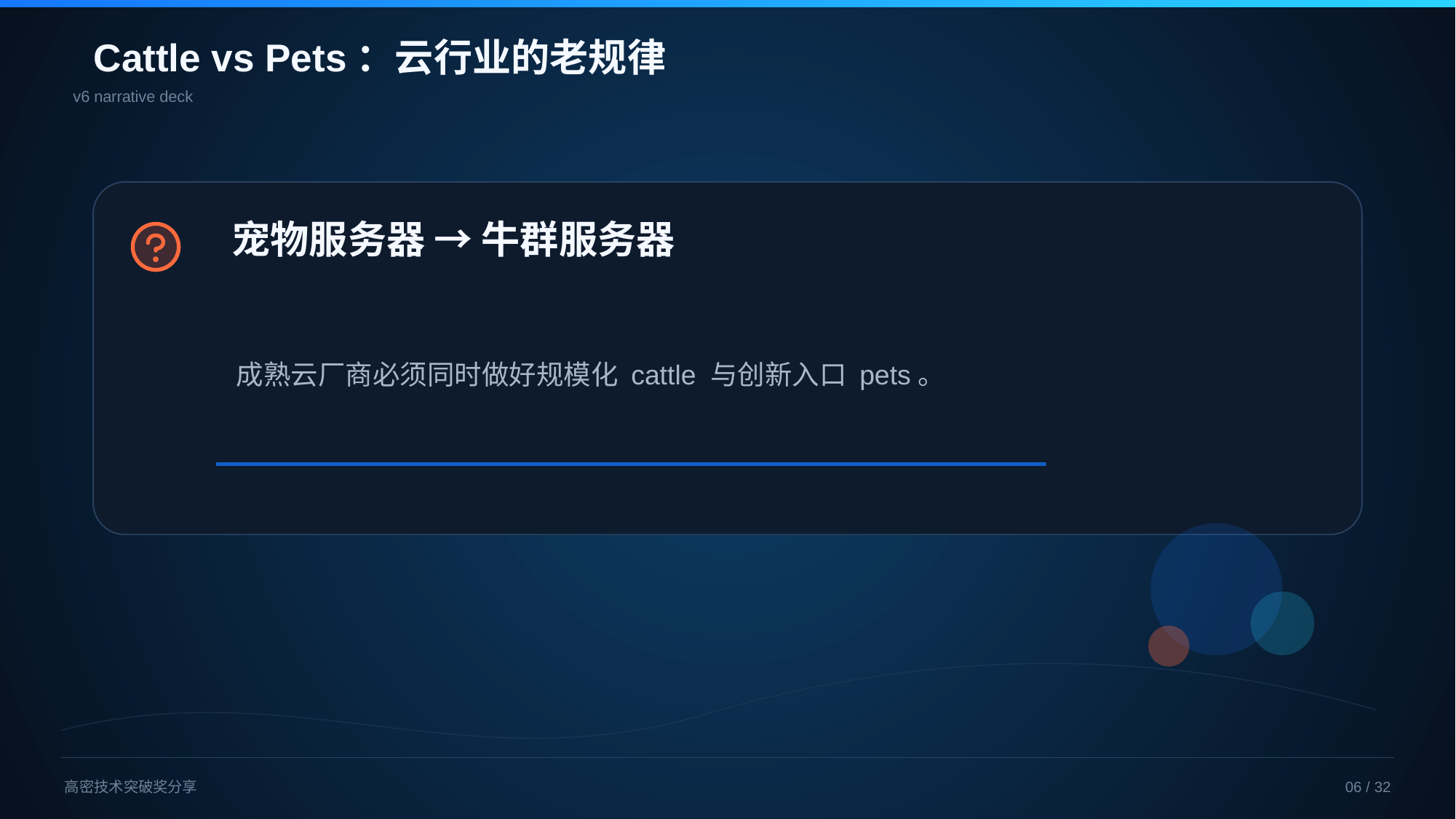

Cattle vs Pets：云行业的老规律
v6 narrative deck

宠物服务器 → 牛群服务器

成熟云厂商必须同时做好规模化 cattle 与创新入口 pets。

高密技术突破奖分享
06 / 32